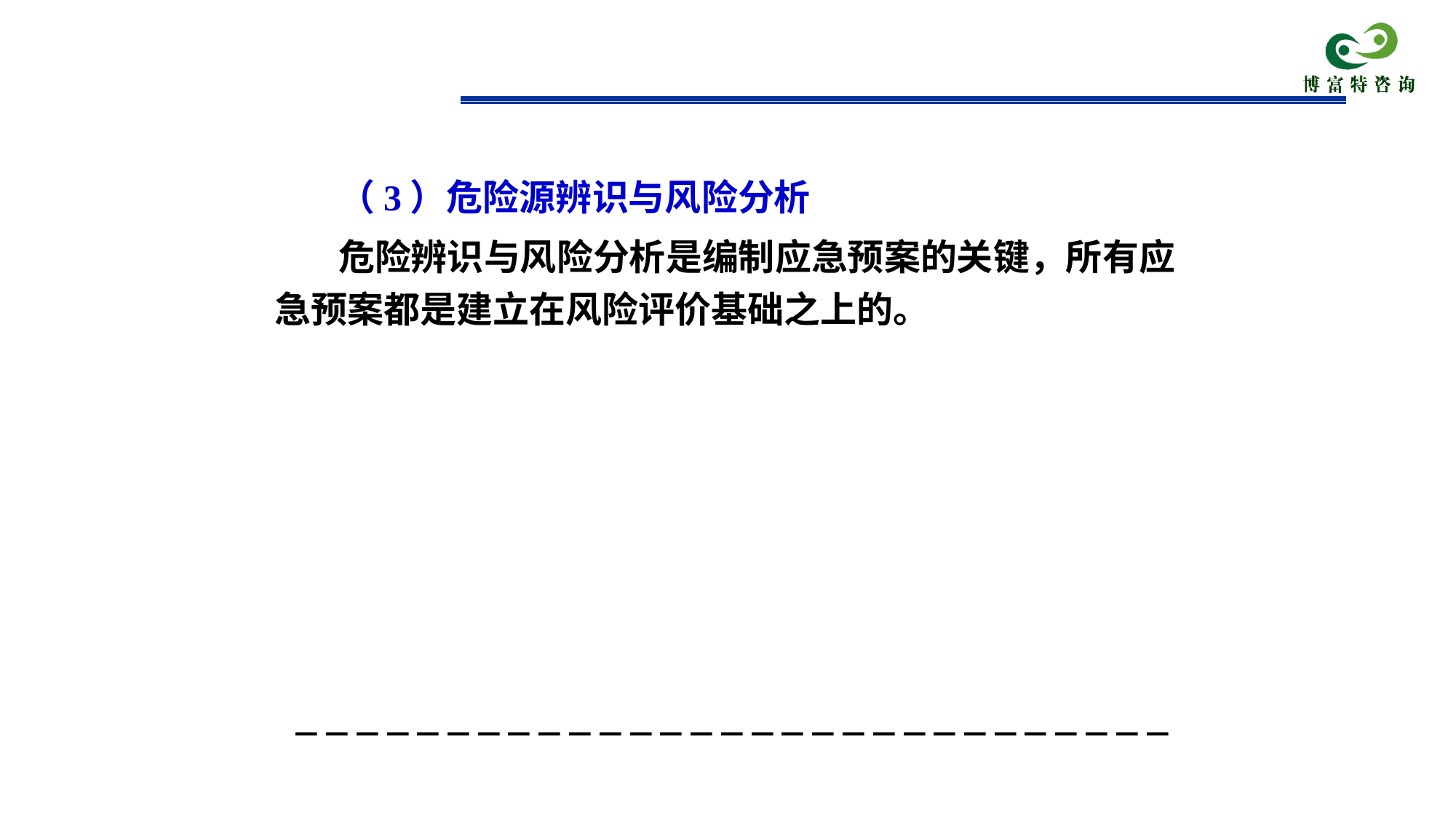

# （3）危险源辨识与风险分析
危险辨识与风险分析是编制应急预案的关键，所有应急预案都是建立在风险评价基础之上的。

－－－－－－－－－－－－－－－－－－－－－－－－－－－－－